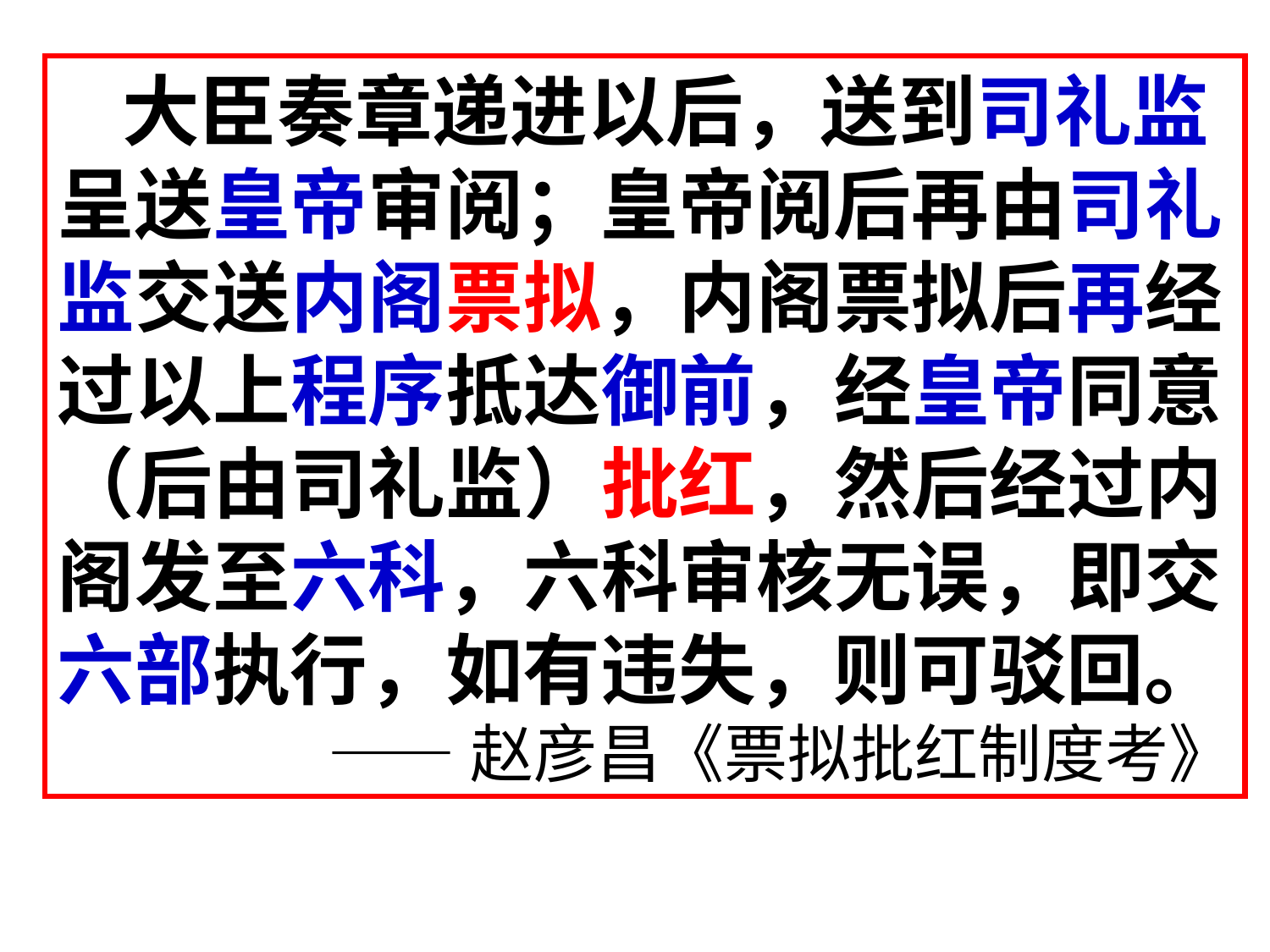

大臣奏章递进以后，送到司礼监呈送皇帝审阅；皇帝阅后再由司礼监交送内阁票拟，内阁票拟后再经过以上程序抵达御前，经皇帝同意（后由司礼监）批红，然后经过内阁发至六科，六科审核无误，即交六部执行，如有违失，则可驳回。
——赵彦昌《票拟批红制度考》